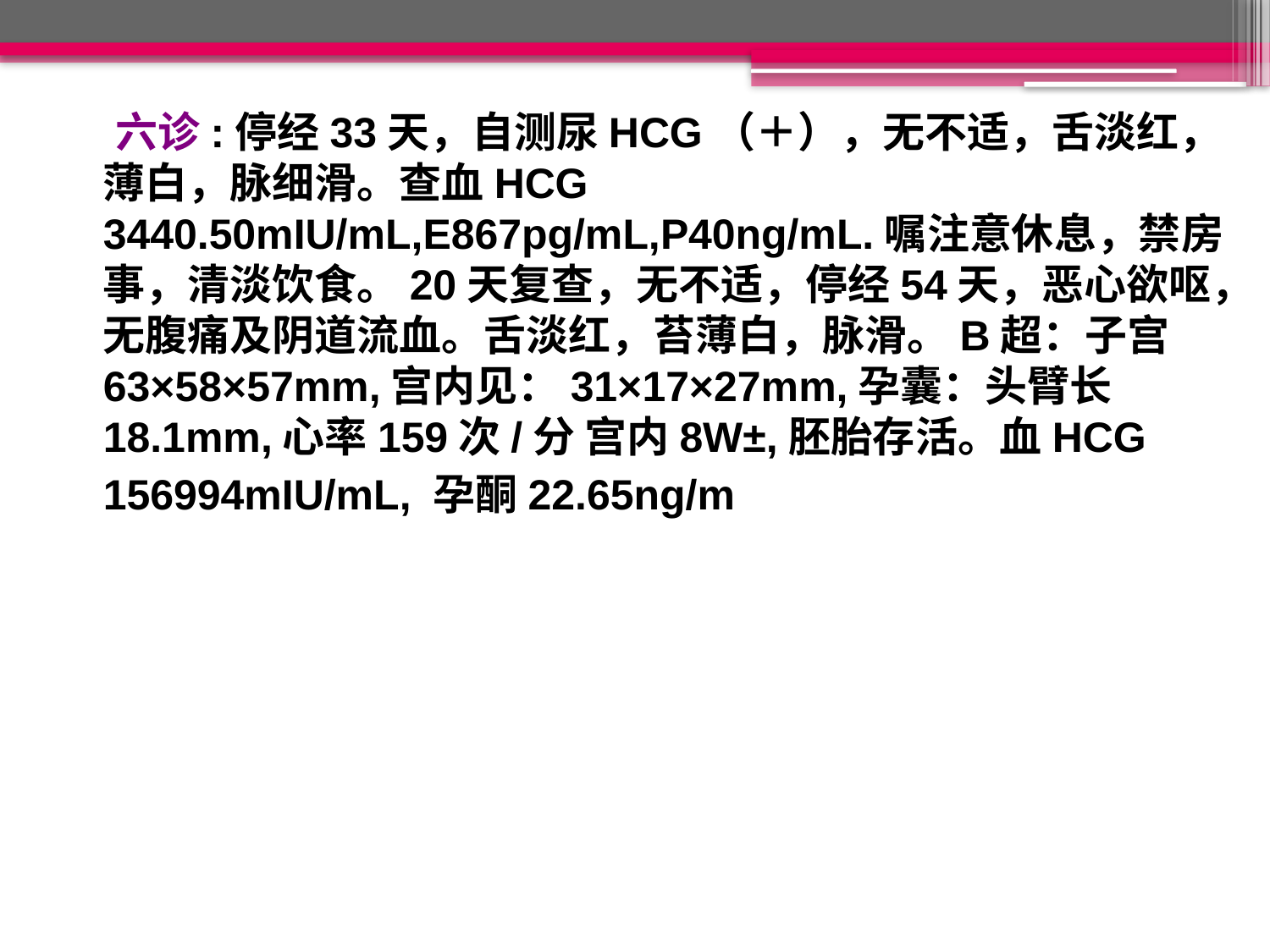

六诊:停经33天，自测尿HCG（＋），无不适，舌淡红，薄白，脉细滑。查血HCG 3440.50mIU/mL,E867pg/mL,P40ng/mL.嘱注意休息，禁房事，清淡饮食。20天复查，无不适，停经54天，恶心欲呕，无腹痛及阴道流血。舌淡红，苔薄白，脉滑。B超：子宫63×58×57mm,宫内见：31×17×27mm,孕囊：头臂长18.1mm,心率159次/分 宫内8W±,胚胎存活。血HCG 156994mIU/mL, 孕酮22.65ng/m